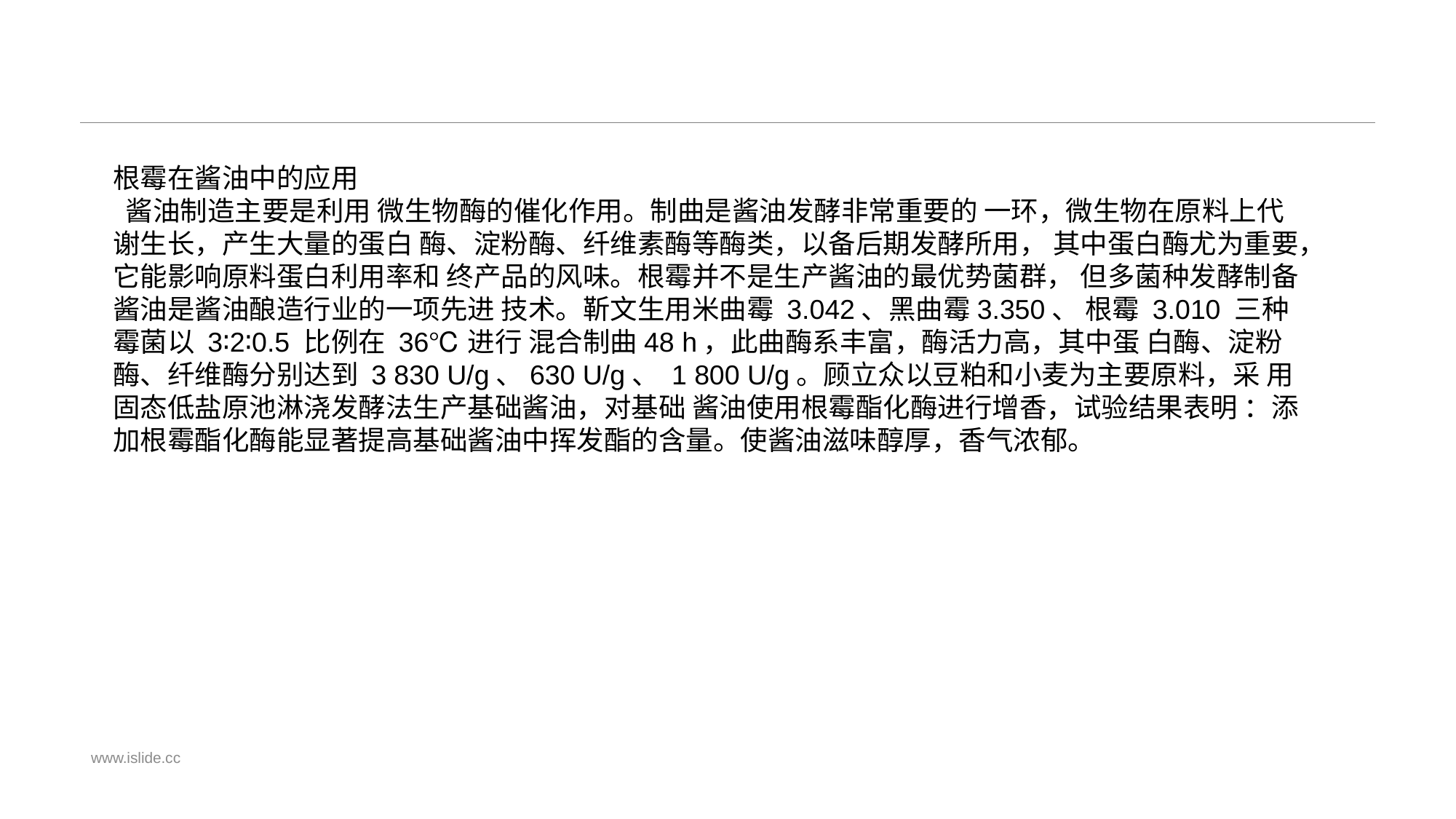

#
根霉在酱油中的应用
 酱油制造主要是利用 微生物酶的催化作用。制曲是酱油发酵非常重要的 一环，微生物在原料上代谢生长，产生大量的蛋白 酶、淀粉酶、纤维素酶等酶类，以备后期发酵所用， 其中蛋白酶尤为重要，它能影响原料蛋白利用率和 终产品的风味。根霉并不是生产酱油的最优势菌群， 但多菌种发酵制备酱油是酱油酿造行业的一项先进 技术。靳文生用米曲霉 3.042、黑曲霉3.350、 根霉 3.010 三种霉菌以 3∶2∶0.5 比例在 36℃进行 混合制曲48 h，此曲酶系丰富，酶活力高，其中蛋 白酶、淀粉酶、纤维酶分别达到 3 830 U/g、630 U/g、 1 800 U/g。顾立众以豆粕和小麦为主要原料，采 用固态低盐原池淋浇发酵法生产基础酱油，对基础 酱油使用根霉酯化酶进行增香，试验结果表明 ：添 加根霉酯化酶能显著提高基础酱油中挥发酯的含量。使酱油滋味醇厚，香气浓郁。
www.islide.cc
58